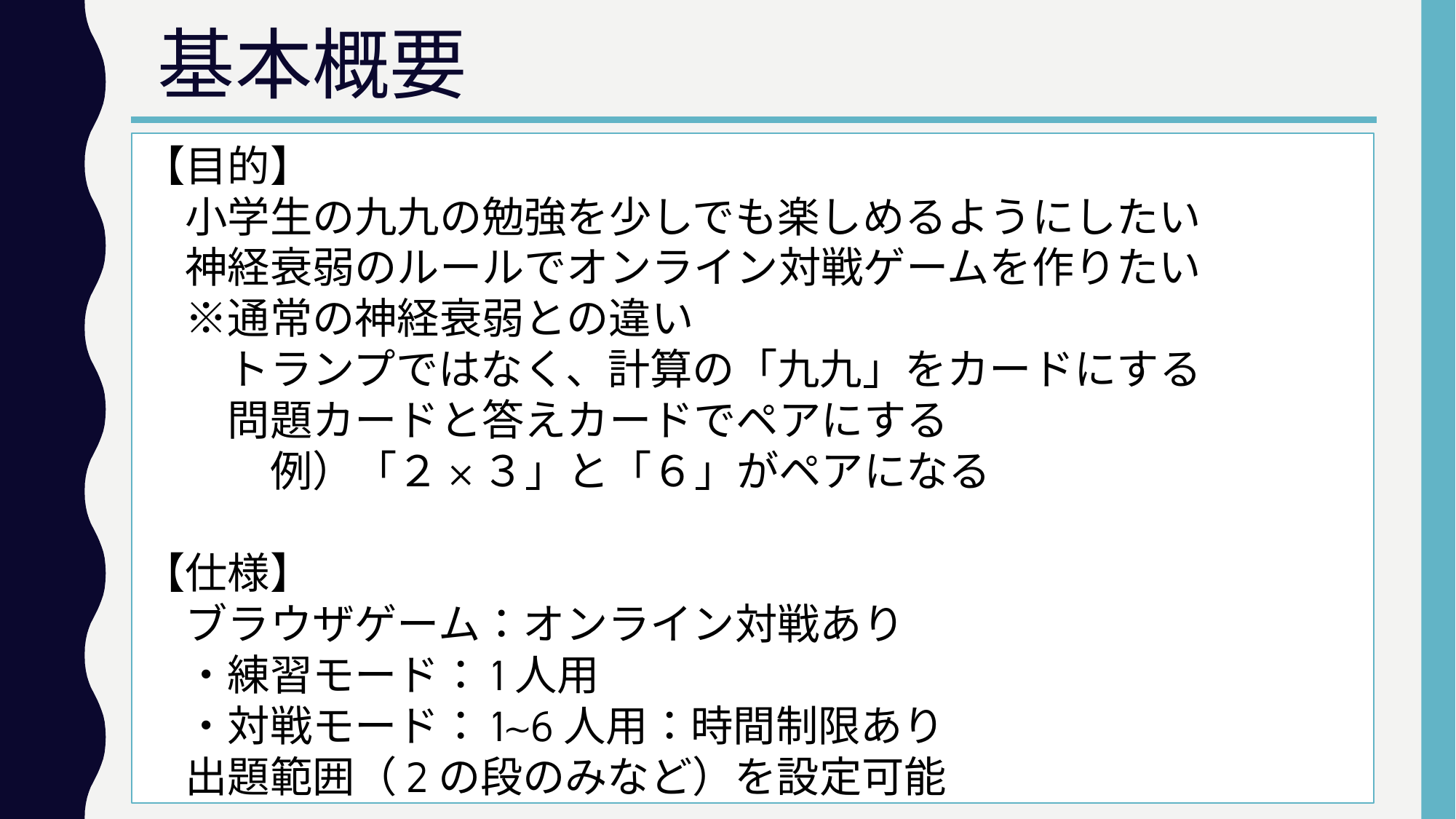

# 基本概要
【目的】
　小学生の九九の勉強を少しでも楽しめるようにしたい
　神経衰弱のルールでオンライン対戦ゲームを作りたい
　※通常の神経衰弱との違い
　　トランプではなく、計算の「九九」をカードにする
　　問題カードと答えカードでペアにする
　　　例）「２×３」と「６」がペアになる

【仕様】
　ブラウザゲーム：オンライン対戦あり
　・練習モード：1人用
　・対戦モード：1~6人用：時間制限あり
　出題範囲（2の段のみなど）を設定可能